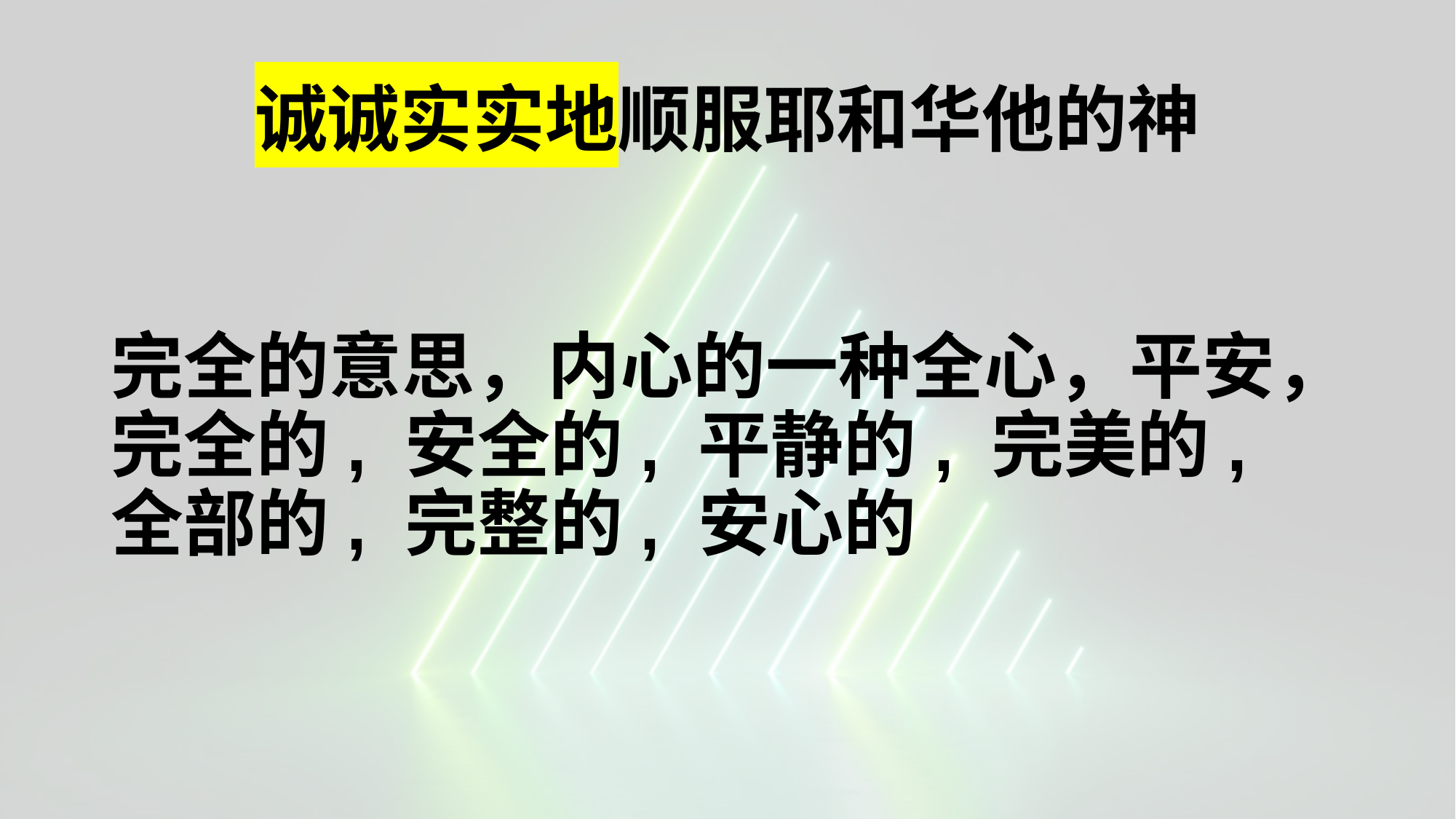

# 诚诚实实地顺服耶和华他的神
完全的意思，内心的一种全心，平安，完全的, 安全的, 平静的, 完美的, 全部的, 完整的, 安心的